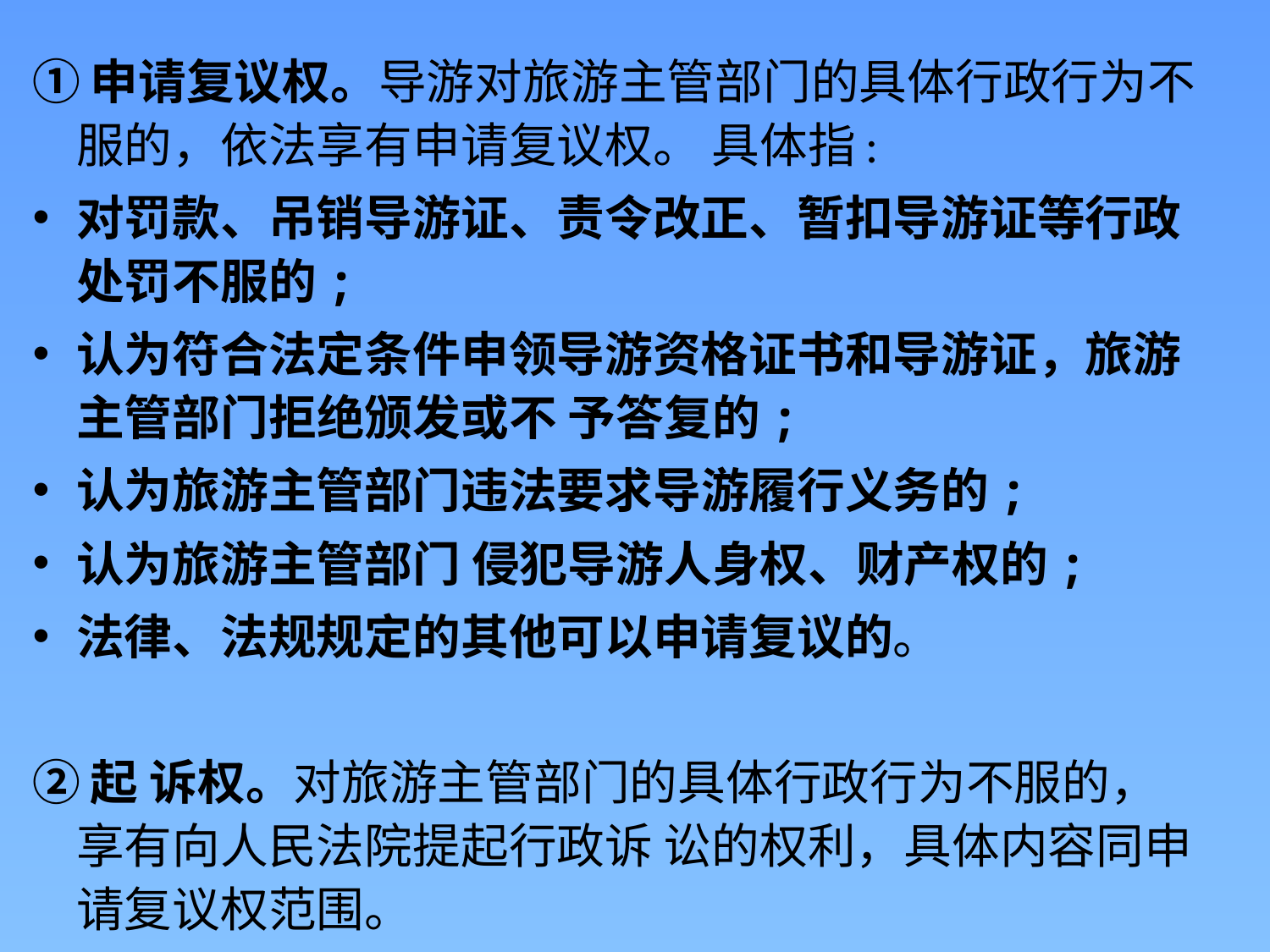

①申请复议权。导游对旅游主管部门的具体行政行为不服的，依法享有申请复议权。 具体指:
对罚款、吊销导游证、责令改正、暂扣导游证等行政处罚不服的;
认为符合法定条件申领导游资格证书和导游证，旅游主管部门拒绝颁发或不 予答复的;
认为旅游主管部门违法要求导游履行义务的;
认为旅游主管部门 侵犯导游人身权、财产权的;
法律、法规规定的其他可以申请复议的。

②起 诉权。对旅游主管部门的具体行政行为不服的，享有向人民法院提起行政诉 讼的权利，具体内容同申请复议权范围。